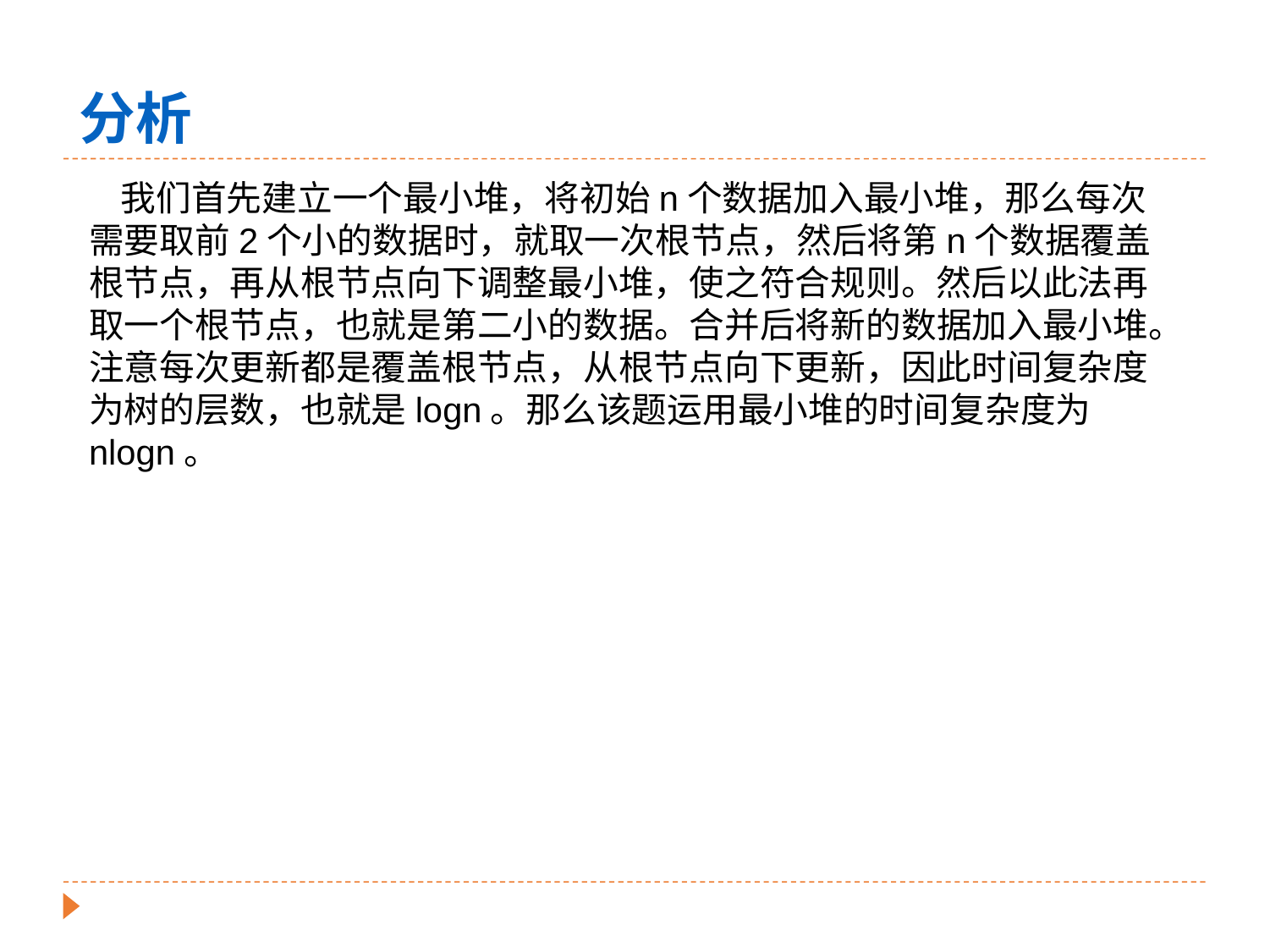

分析
   我们首先建立一个最小堆，将初始n个数据加入最小堆，那么每次需要取前2个小的数据时，就取一次根节点，然后将第n个数据覆盖根节点，再从根节点向下调整最小堆，使之符合规则。然后以此法再取一个根节点，也就是第二小的数据。合并后将新的数据加入最小堆。注意每次更新都是覆盖根节点，从根节点向下更新，因此时间复杂度为树的层数，也就是logn。那么该题运用最小堆的时间复杂度为nlogn。

17